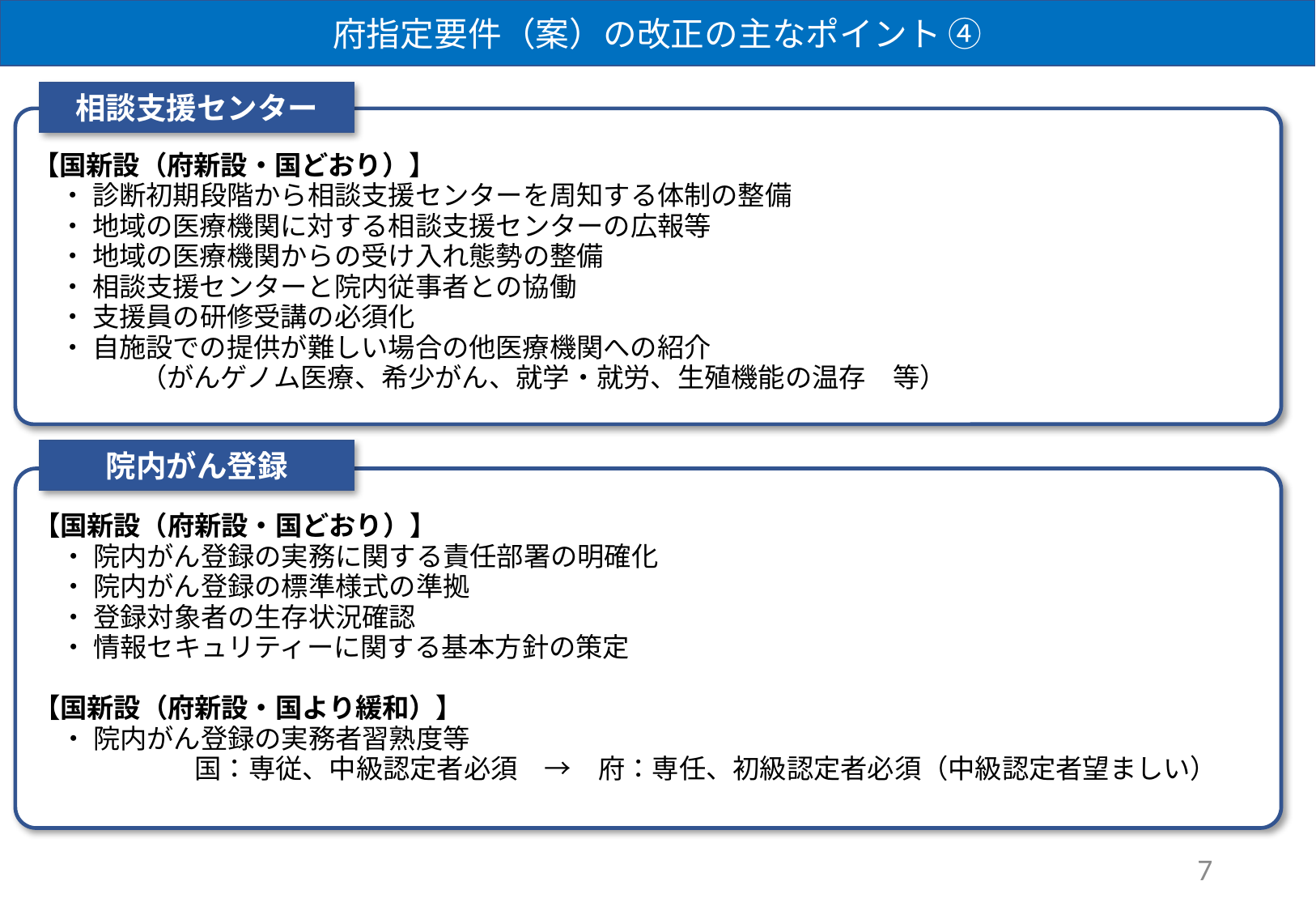

府指定要件（案）の改正の主なポイント ④
相談支援センター

【国新設（府新設・国どおり）】
　・ 診断初期段階から相談支援センターを周知する体制の整備
　・ 地域の医療機関に対する相談支援センターの広報等
　・ 地域の医療機関からの受け入れ態勢の整備
　・ 相談支援センターと院内従事者との協働
　・ 支援員の研修受講の必須化
　・ 自施設での提供が難しい場合の他医療機関への紹介
　　　　（がんゲノム医療、希少がん、就学・就労、生殖機能の温存　等）
院内がん登録

【国新設（府新設・国どおり）】
　・ 院内がん登録の実務に関する責任部署の明確化
　・ 院内がん登録の標準様式の準拠
　・ 登録対象者の生存状況確認
　・ 情報セキュリティーに関する基本方針の策定

【国新設（府新設・国より緩和）】
　・ 院内がん登録の実務者習熟度等
　　　　　　国：専従、中級認定者必須　→　府：専任、初級認定者必須（中級認定者望ましい）

7